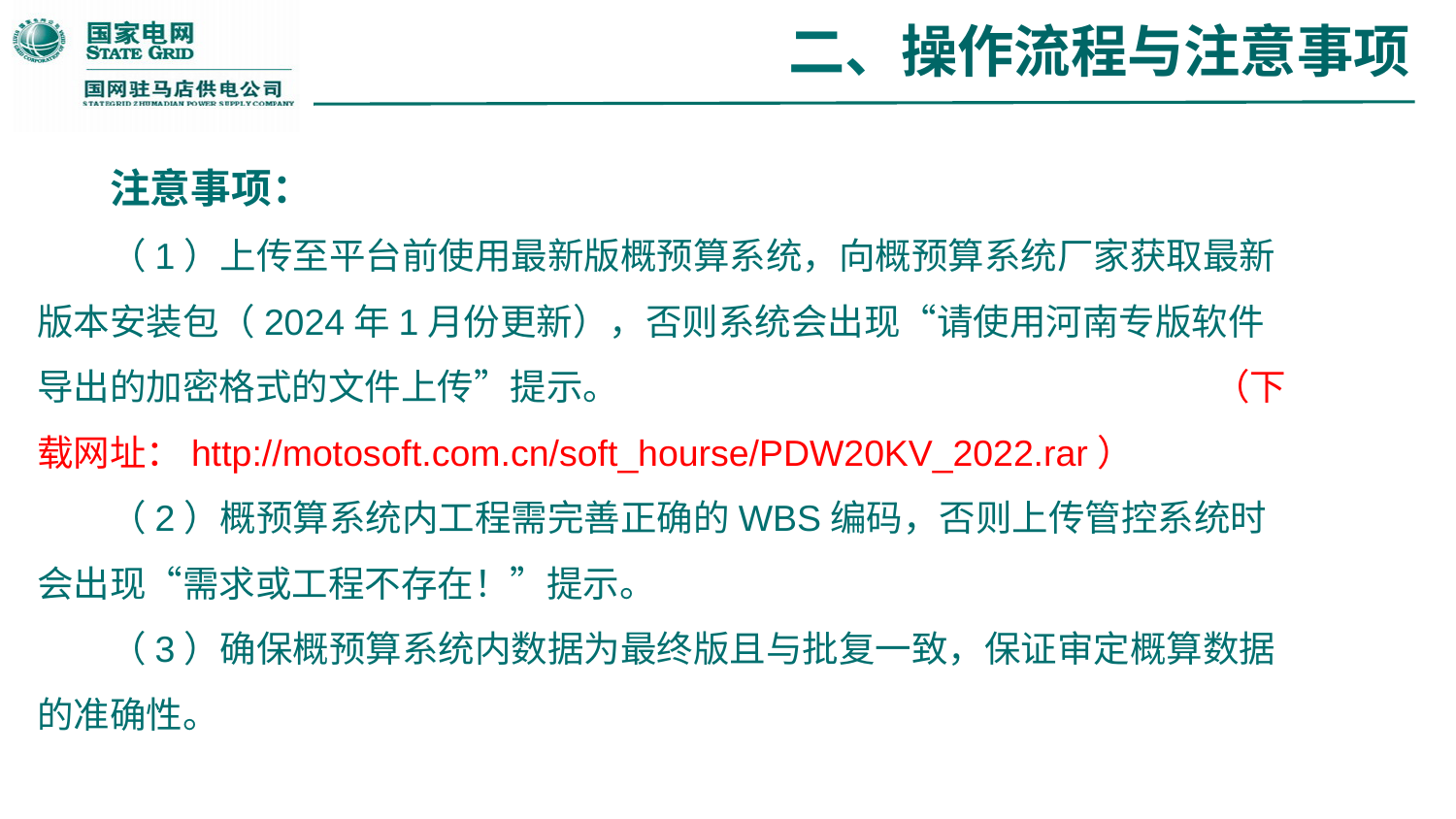

二、操作流程与注意事项
注意事项：
（1）上传至平台前使用最新版概预算系统，向概预算系统厂家获取最新版本安装包（2024年1月份更新），否则系统会出现“请使用河南专版软件导出的加密格式的文件上传”提示。                                                                        （下载网址：http://motosoft.com.cn/soft_hourse/PDW20KV_2022.rar）
（2）概预算系统内工程需完善正确的WBS编码，否则上传管控系统时会出现“需求或工程不存在！”提示。
（3）确保概预算系统内数据为最终版且与批复一致，保证审定概算数据的准确性。